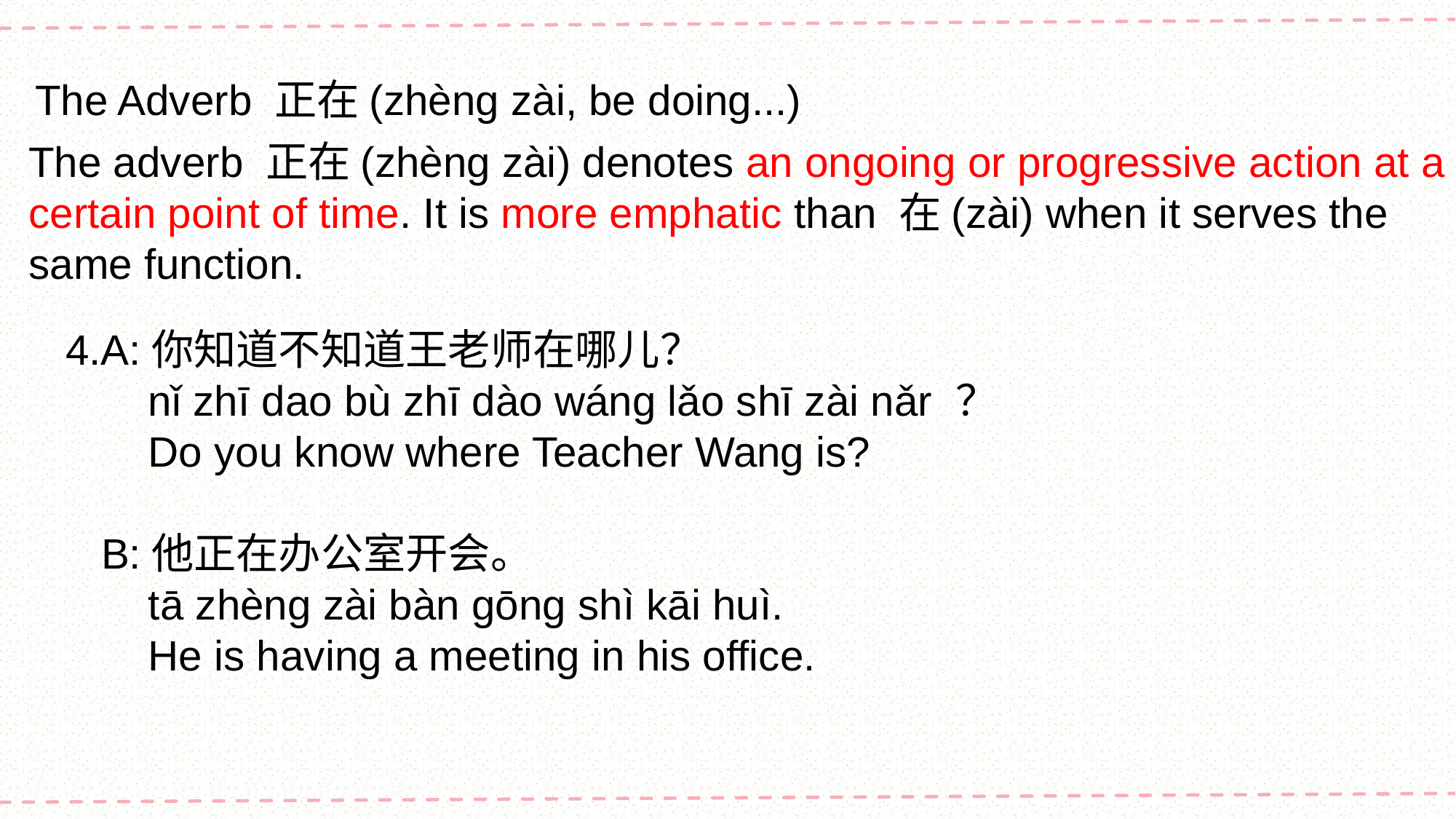

The Adverb 正在(zhèng zài, be doing...)
The adverb 正在(zhèng zài) denotes an ongoing or progressive action at a
certain point of time. It is more emphatic than 在(zài) when it serves the same function.

4.A:你知道不知道王老师在哪儿？
       nǐ zhī dao bù zhī dào wáng lǎo shī zài nǎr ？
       Do you know where Teacher Wang is?

   B:他正在办公室开会。
       tā zhèng zài bàn gōng shì kāi huì.
       He is having a meeting in his office.